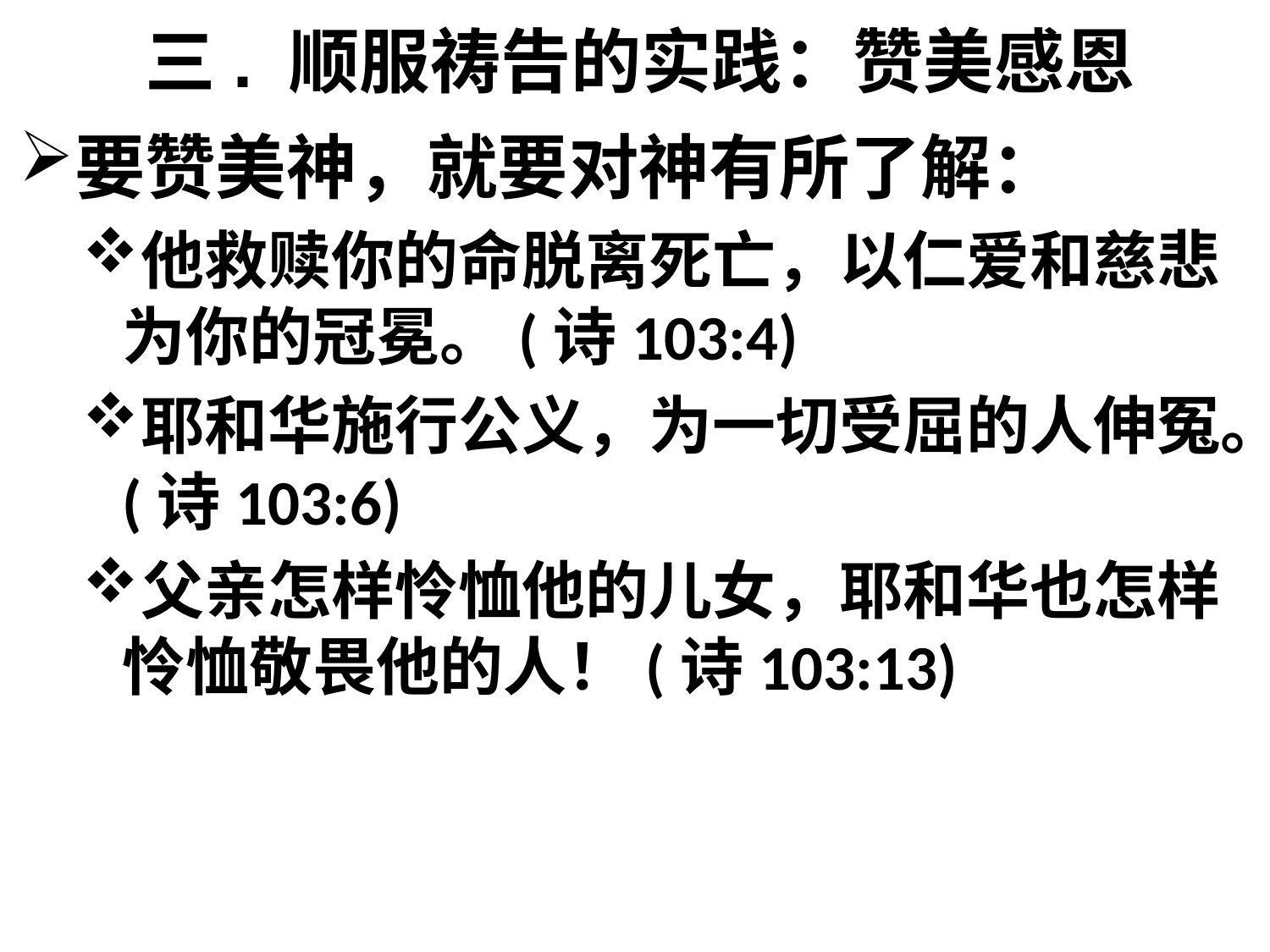

三. 顺服祷告的实践：赞美感恩
要赞美神，就要对神有所了解：
他救赎你的命脱离死亡，以仁爱和慈悲为你的冠冕。(诗103:4)
耶和华施行公义，为一切受屈的人伸冤。(诗103:6)
父亲怎样怜恤他的儿女，耶和华也怎样怜恤敬畏他的人！(诗103:13)